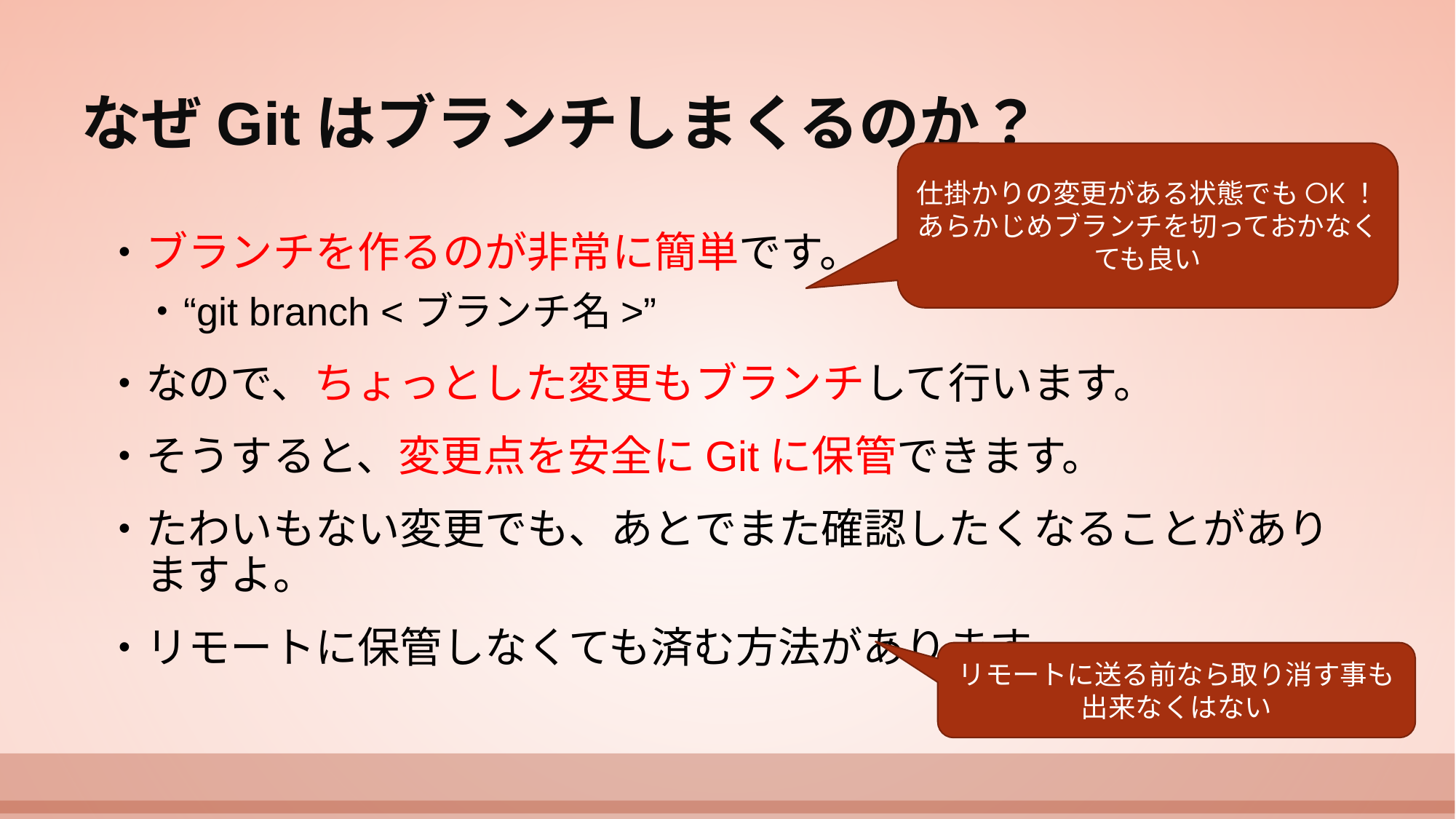

# なぜGitはブランチしまくるのか？
仕掛かりの変更がある状態でもOK！あらかじめブランチを切っておかなくても良い
ブランチを作るのが非常に簡単です。
“git branch <ブランチ名>”
なので、ちょっとした変更もブランチして行います。
そうすると、変更点を安全にGitに保管できます。
たわいもない変更でも、あとでまた確認したくなることがありますよ。
リモートに保管しなくても済む方法があります。
リモートに送る前なら取り消す事も出来なくはない